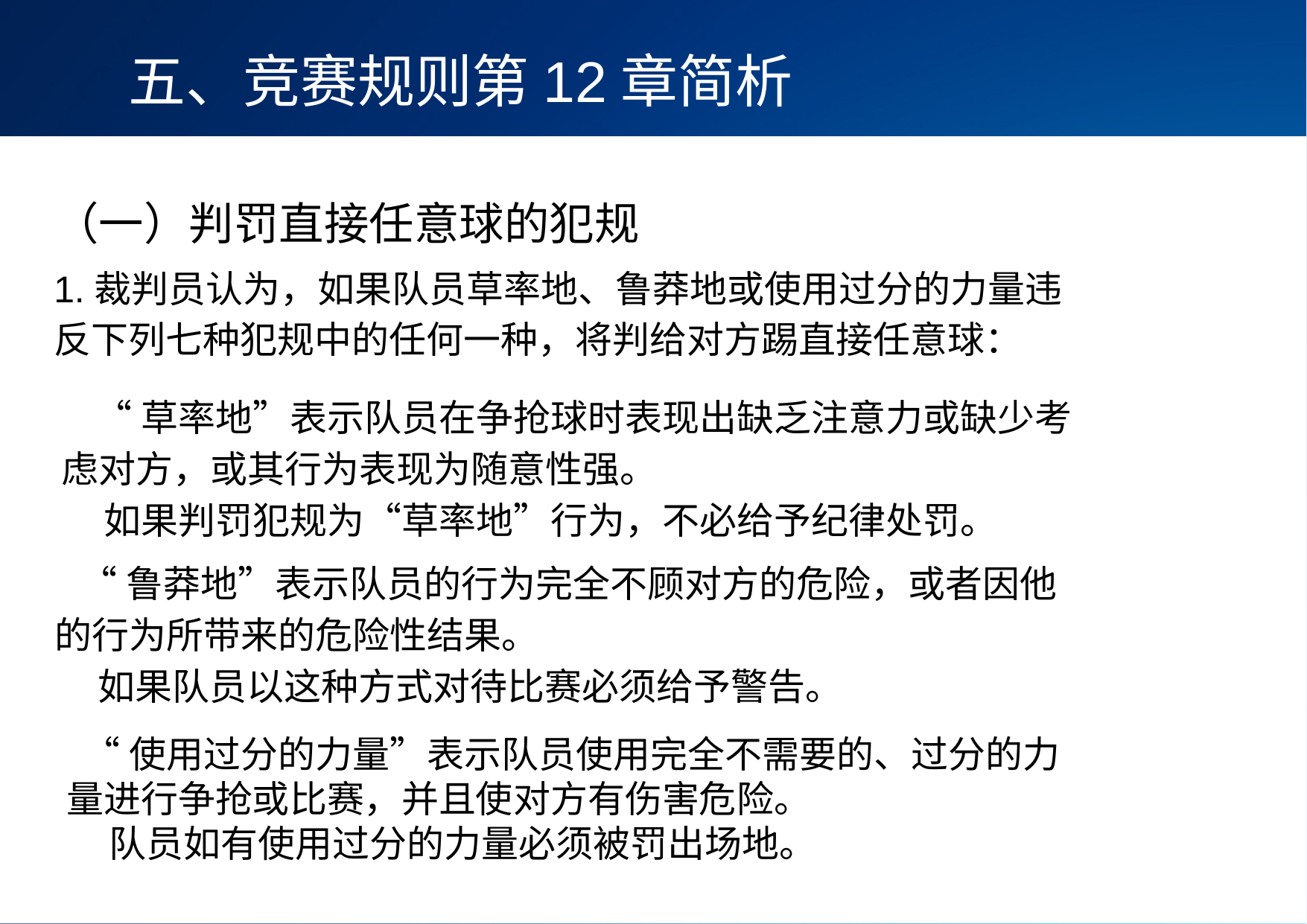

五、竞赛规则第12章简析

（一）判罚直接任意球的犯规
1.裁判员认为，如果队员草率地、鲁莽地或使用过分的力量违反下列七种犯规中的任何一种，将判给对方踢直接任意球：
    “草率地”表示队员在争抢球时表现出缺乏注意力或缺少考虑对方，或其行为表现为随意性强。
    如果判罚犯规为“草率地”行为，不必给予纪律处罚。
   “鲁莽地”表示队员的行为完全不顾对方的危险，或者因他的行为所带来的危险性结果。
    如果队员以这种方式对待比赛必须给予警告。
  “使用过分的力量”表示队员使用完全不需要的、过分的力量进行争抢或比赛，并且使对方有伤害危险。
    队员如有使用过分的力量必须被罚出场地。